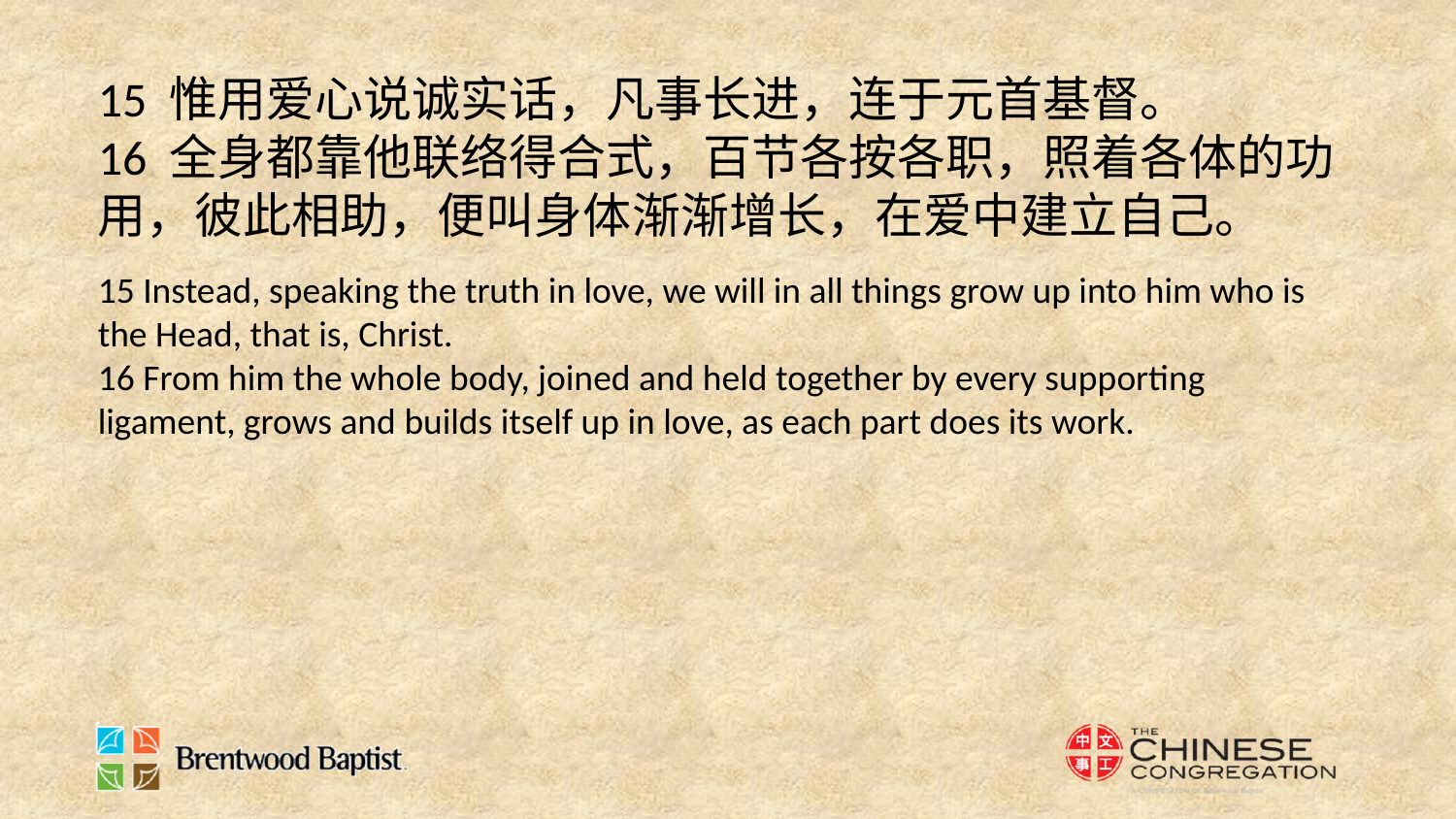

15 惟用爱心说诚实话，凡事长进，连于元首基督。
16 全身都靠他联络得合式，百节各按各职，照着各体的功用，彼此相助，便叫身体渐渐增长，在爱中建立自己。

15 Instead, speaking the truth in love, we will in all things grow up into him who is the Head, that is, Christ.
16 From him the whole body, joined and held together by every supporting ligament, grows and builds itself up in love, as each part does its work.